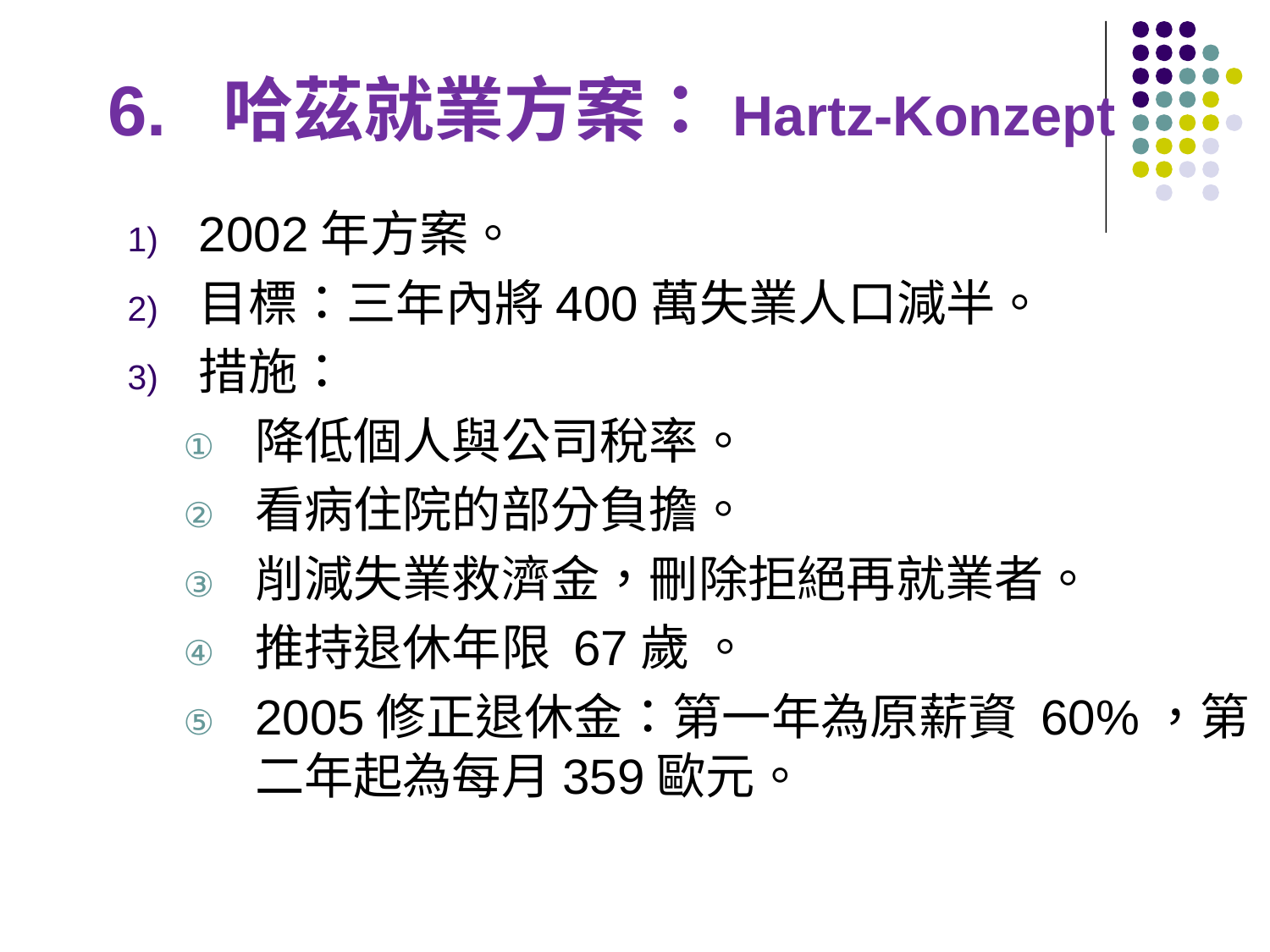

6.  哈茲就業方案：Hartz-Konzept
2002年方案。
目標：三年內將400萬失業人口減半。
措施：
降低個人與公司稅率。
看病住院的部分負擔。
削減失業救濟金，刪除拒絕再就業者。
推持退休年限 67歲 。
2005修正退休金：第一年為原薪資 60%，第二年起為每月359歐元。